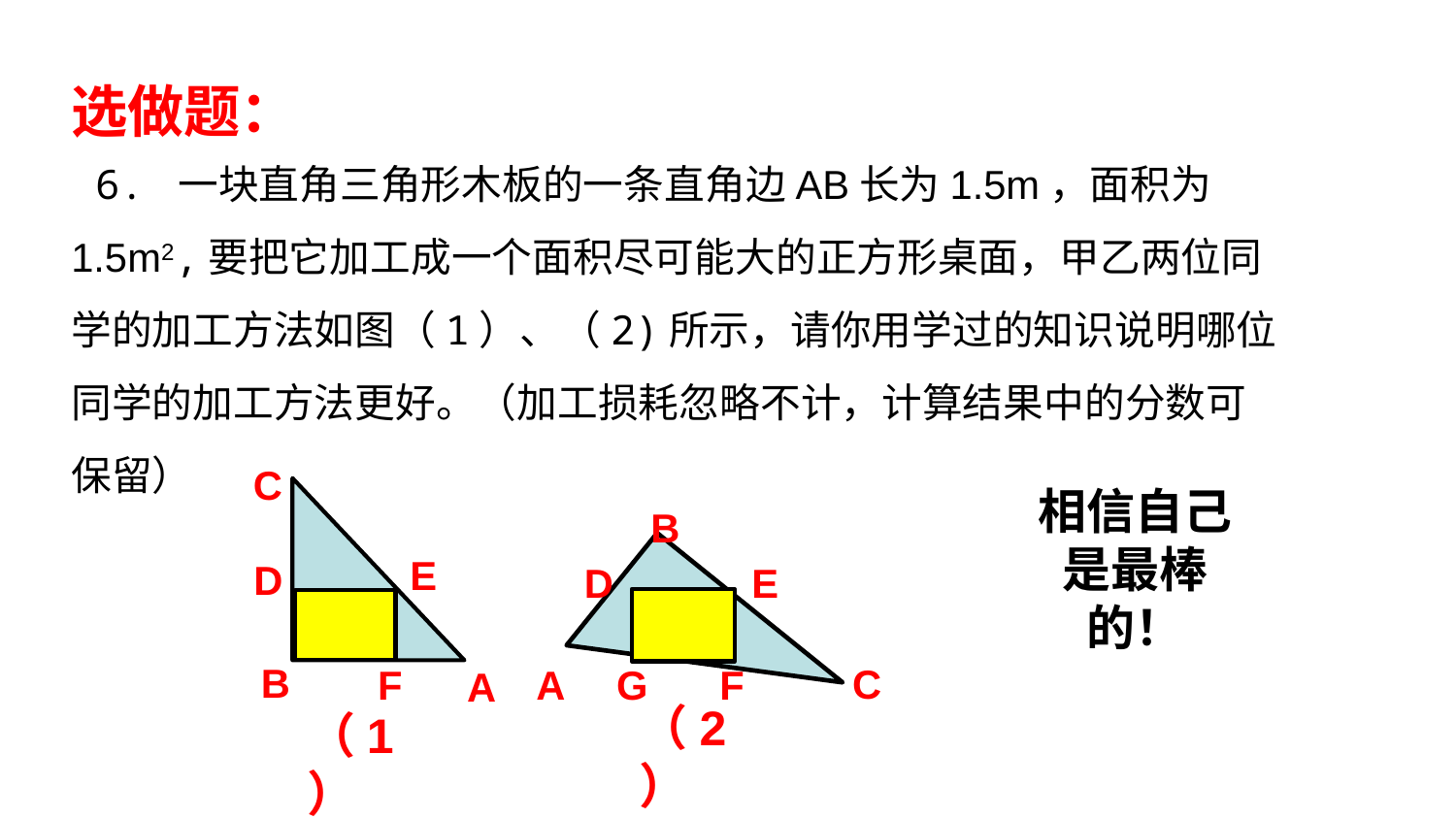

选做题：
 6. 一块直角三角形木板的一条直角边AB长为1.5m，面积为1.5m2,要把它加工成一个面积尽可能大的正方形桌面，甲乙两位同学的加工方法如图（1）、（2)所示，请你用学过的知识说明哪位同学的加工方法更好。（加工损耗忽略不计，计算结果中的分数可保留）
C

E
D
B
F
A
（1）
B
D
E

C
A
G
F
（2）
相信自己是最棒的！